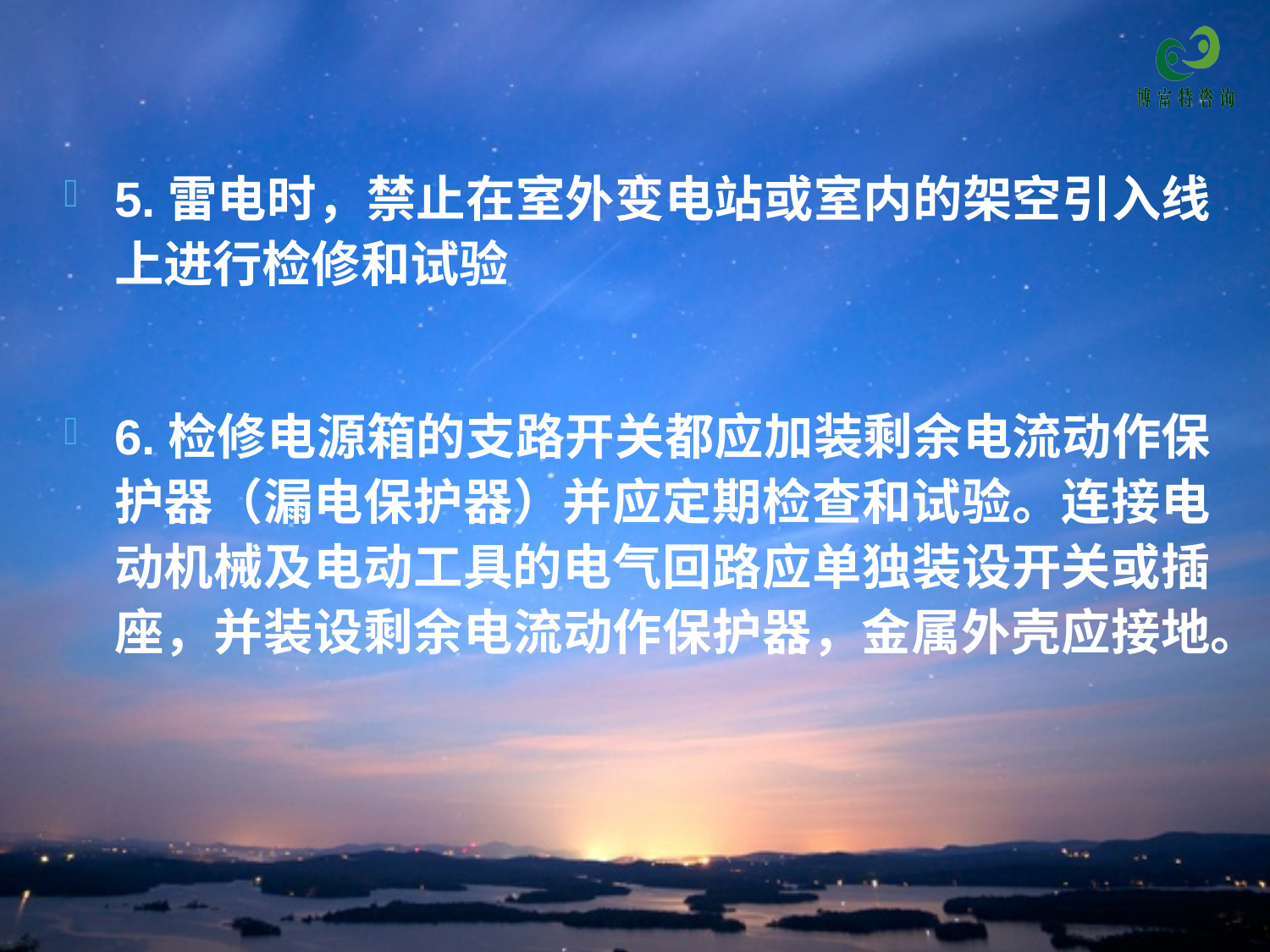

5.雷电时，禁止在室外变电站或室内的架空引入线上进行检修和试验

6.检修电源箱的支路开关都应加装剩余电流动作保护器（漏电保护器）并应定期检查和试验。连接电动机械及电动工具的电气回路应单独装设开关或插座，并装设剩余电流动作保护器，金属外壳应接地。